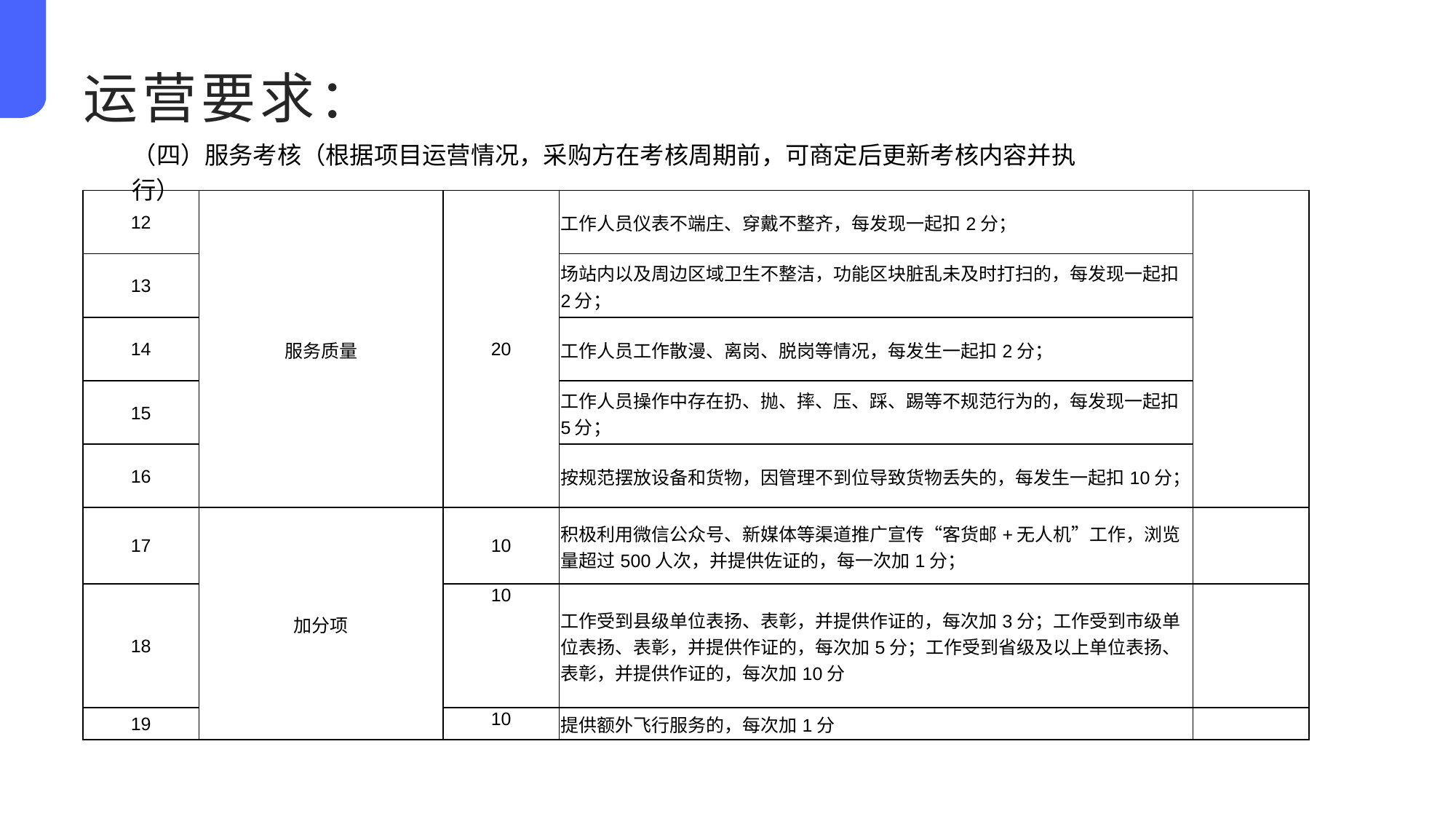

运营要求：
（四）服务考核（根据项目运营情况，采购方在考核周期前，可商定后更新考核内容并执行）
| 12 | 服务质量 | 20 | 工作人员仪表不端庄、穿戴不整齐，每发现一起扣2分； |  |
| --- | --- | --- | --- | --- |
| 13 |  |  | 场站内以及周边区域卫生不整洁，功能区块脏乱未及时打扫的，每发现一起扣2分； |  |
| 14 |  |  | 工作人员工作散漫、离岗、脱岗等情况，每发生一起扣2分； |  |
| 15 |  |  | 工作人员操作中存在扔、抛、摔、压、踩、踢等不规范行为的，每发现一起扣5分； |  |
| 16 |  |  | 按规范摆放设备和货物，因管理不到位导致货物丢失的，每发生一起扣10分； |  |
| 17 | 加分项 | 10 | 积极利用微信公众号、新媒体等渠道推广宣传“客货邮+无人机”工作，浏览量超过500人次，并提供佐证的，每一次加1分； |  |
| 18 |  | 10 | 工作受到县级单位表扬、表彰，并提供作证的，每次加3分；工作受到市级单位表扬、表彰，并提供作证的，每次加5分；工作受到省级及以上单位表扬、表彰，并提供作证的，每次加10分 |  |
| 19 |  | 10 | 提供额外飞行服务的，每次加1分 |  |
31